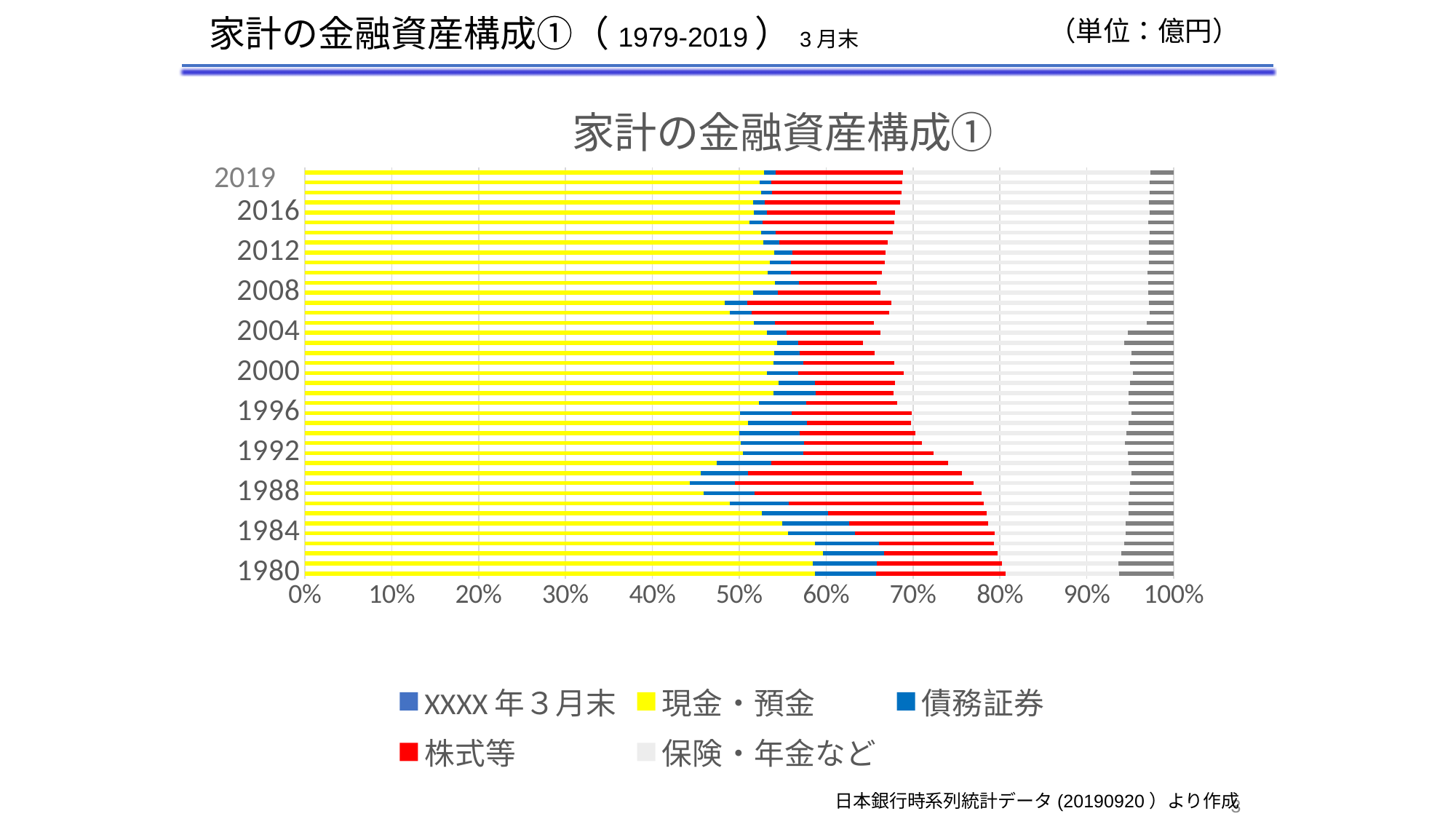

家計の金融資産構成①（1979-2019）3月末
（単位：億円）

[unsupported chart]

2019
日本銀行時系列統計データ(20190920）より作成
3